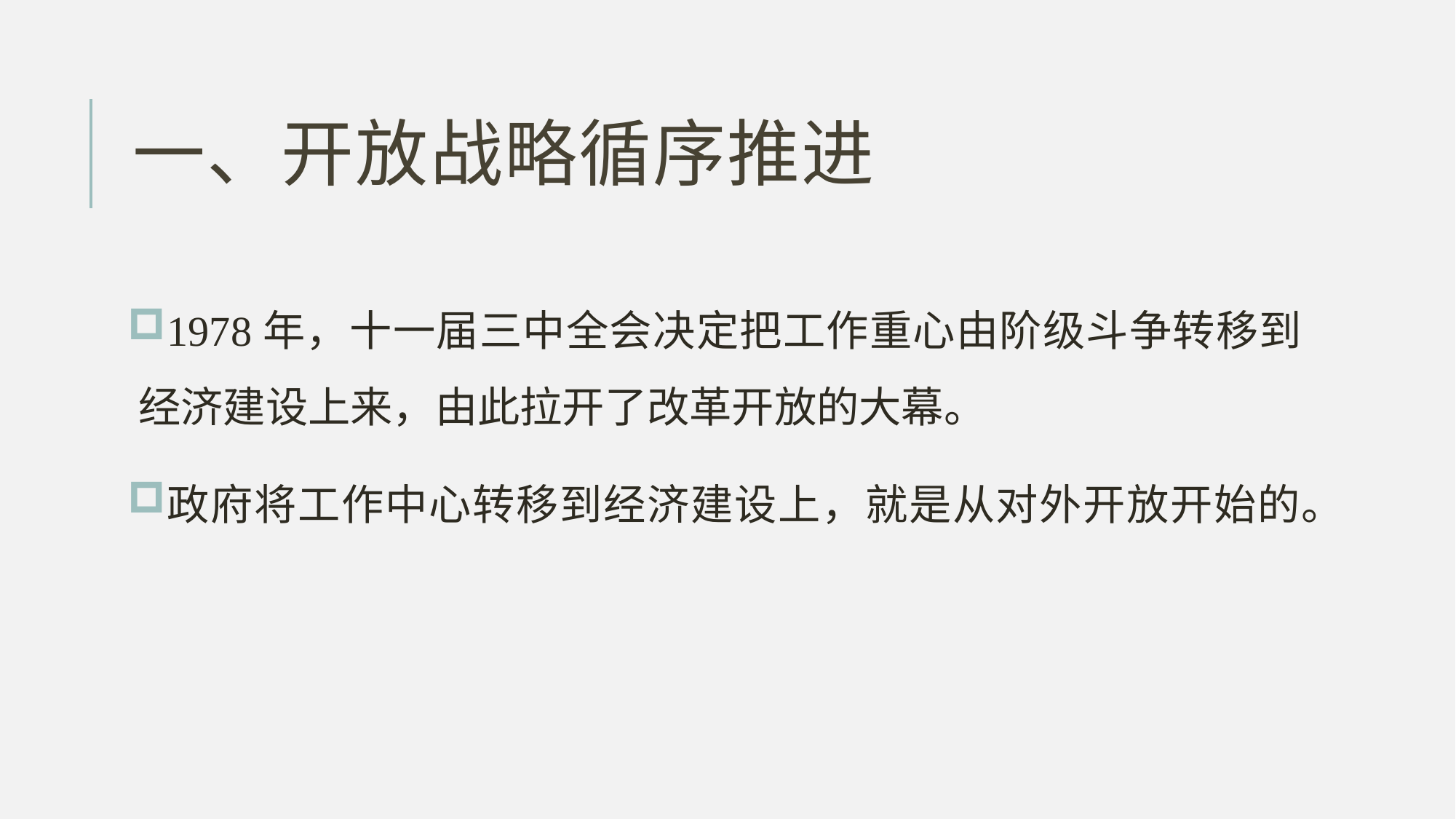

# 一、开放战略循序推进
1978年，十一届三中全会决定把工作重心由阶级斗争转移到经济建设上来，由此拉开了改革开放的大幕。
政府将工作中心转移到经济建设上，就是从对外开放开始的。